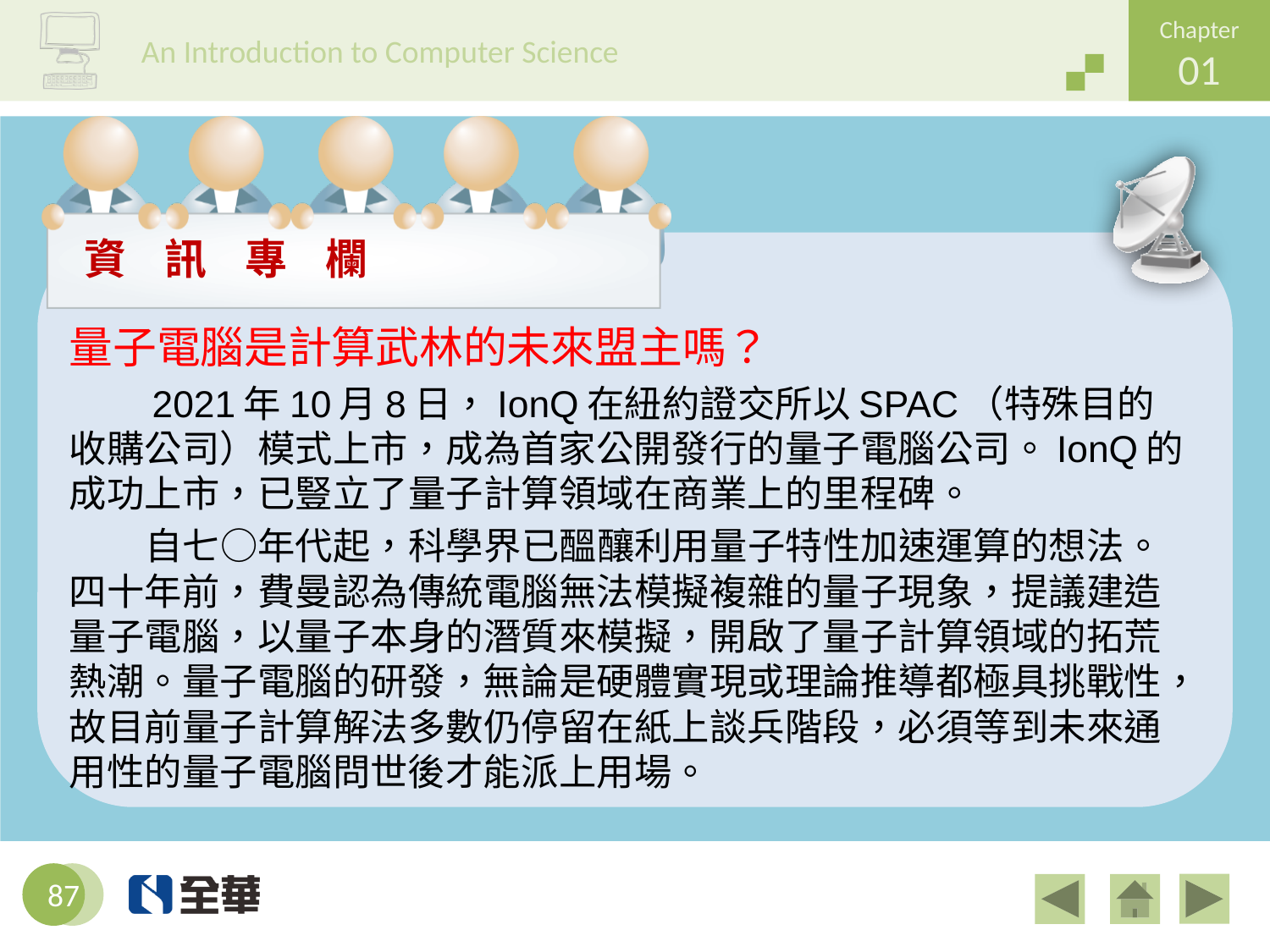

量子電腦是計算武林的未來盟主嗎？
        2021年10月8日，IonQ在紐約證交所以SPAC（特殊目的收購公司）模式上市，成為首家公開發行的量子電腦公司。IonQ的成功上市，已豎立了量子計算領域在商業上的里程碑。
        自七○年代起，科學界已醞釀利用量子特性加速運算的想法。四十年前，費曼認為傳統電腦無法模擬複雜的量子現象，提議建造量子電腦，以量子本身的潛質來模擬，開啟了量子計算領域的拓荒熱潮。量子電腦的研發，無論是硬體實現或理論推導都極具挑戰性，故目前量子計算解法多數仍停留在紙上談兵階段，必須等到未來通用性的量子電腦問世後才能派上用場。